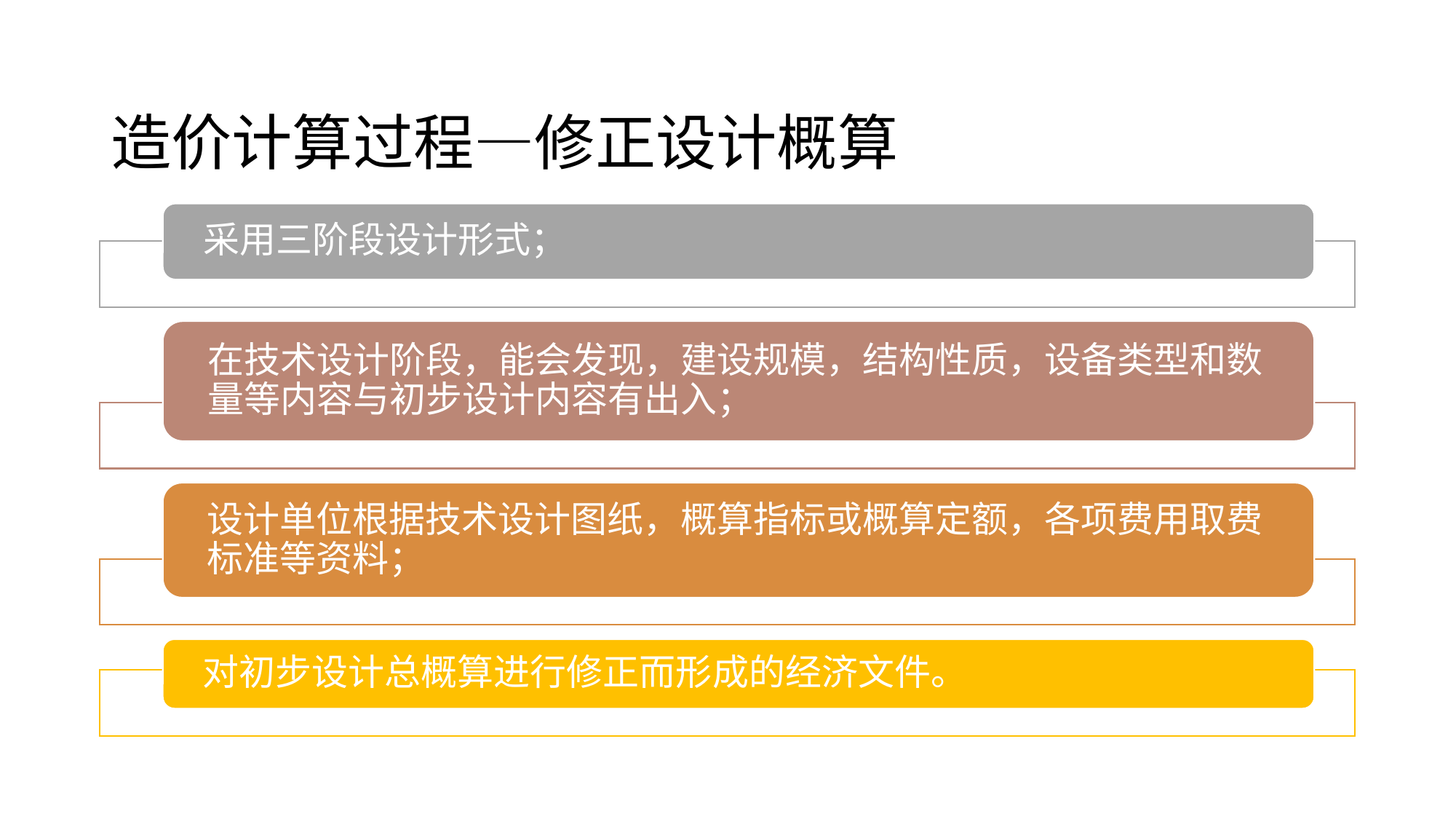

# 造价计算过程—修正设计概算
采用三阶段设计形式；
在技术设计阶段，能会发现，建设规模，结构性质，设备类型和数量等内容与初步设计内容有出入；
设计单位根据技术设计图纸，概算指标或概算定额，各项费用取费标准等资料；
对初步设计总概算进行修正而形成的经济文件。